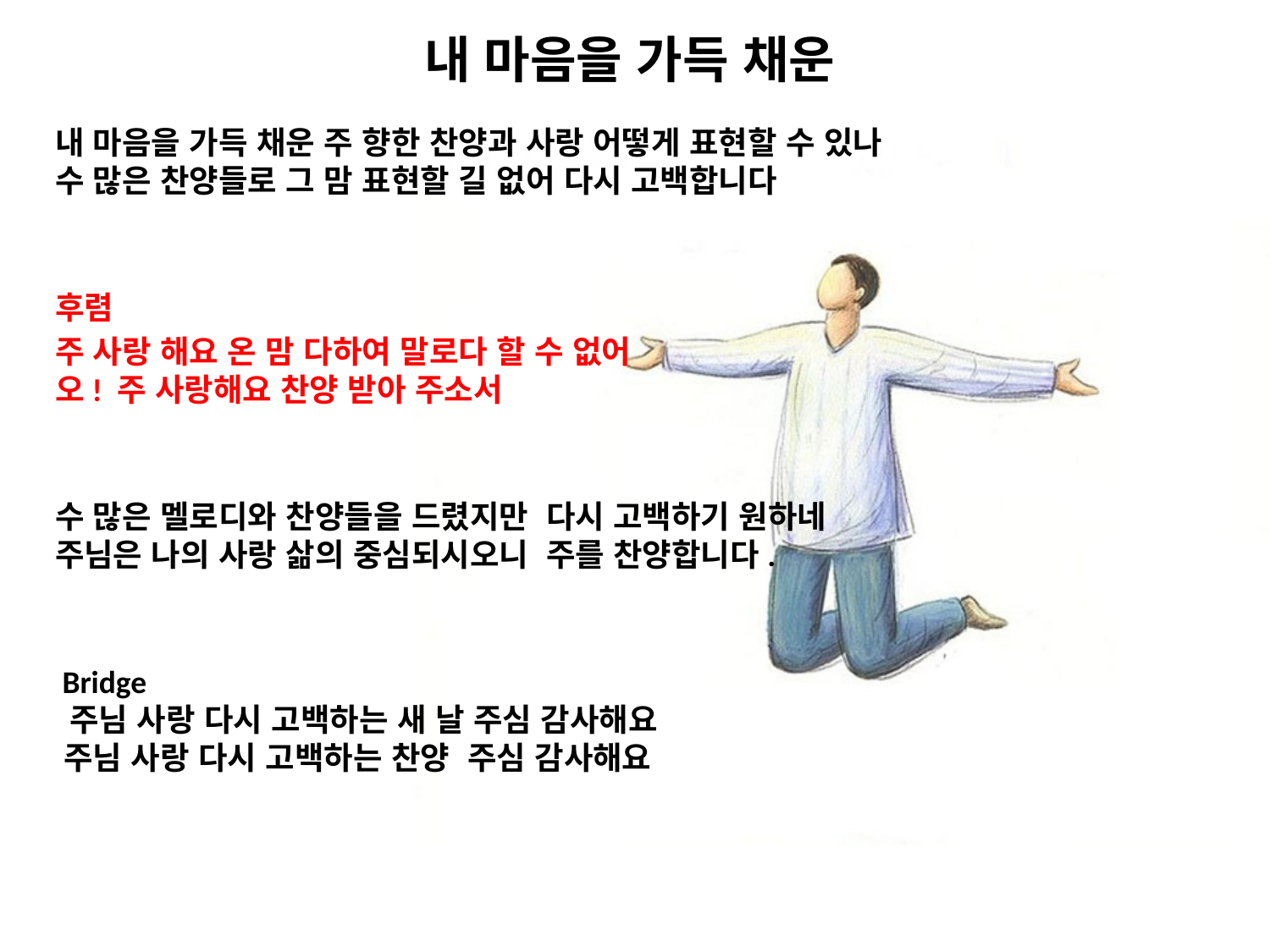

# 내 마음을 가득 채운
내 마음을 가득 채운 주 향한 찬양과 사랑 어떻게 표현할 수 있나
수 많은 찬양들로 그 맘 표현할 길 없어 다시 고백합니다

후렴
주 사랑 해요 온 맘 다하여 말로다 할 수 없어
오! 주 사랑해요 찬양 받아 주소서

수 많은 멜로디와 찬양들을 드렸지만  다시 고백하기 원하네
주님은 나의 사랑 삶의 중심되시오니  주를 찬양합니다.

 Bridge
 주님 사랑 다시 고백하는 새 날 주심 감사해요
 주님 사랑 다시 고백하는 찬양  주심 감사해요